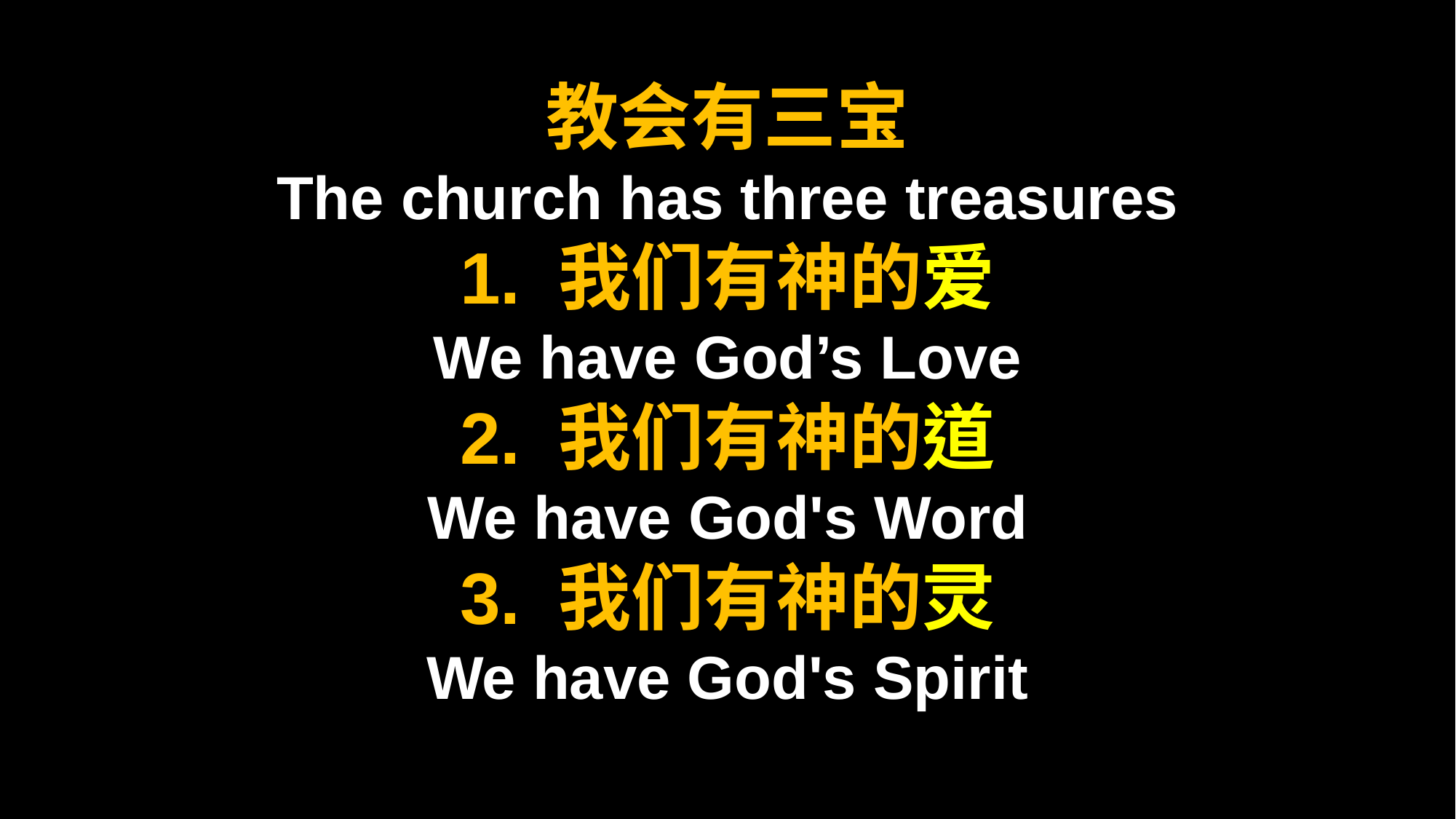

教会有三宝
The church has three treasures
1. 我们有神的爱
We have God’s Love
2. 我们有神的道
We have God's Word
3. 我们有神的灵
We have God's Spirit